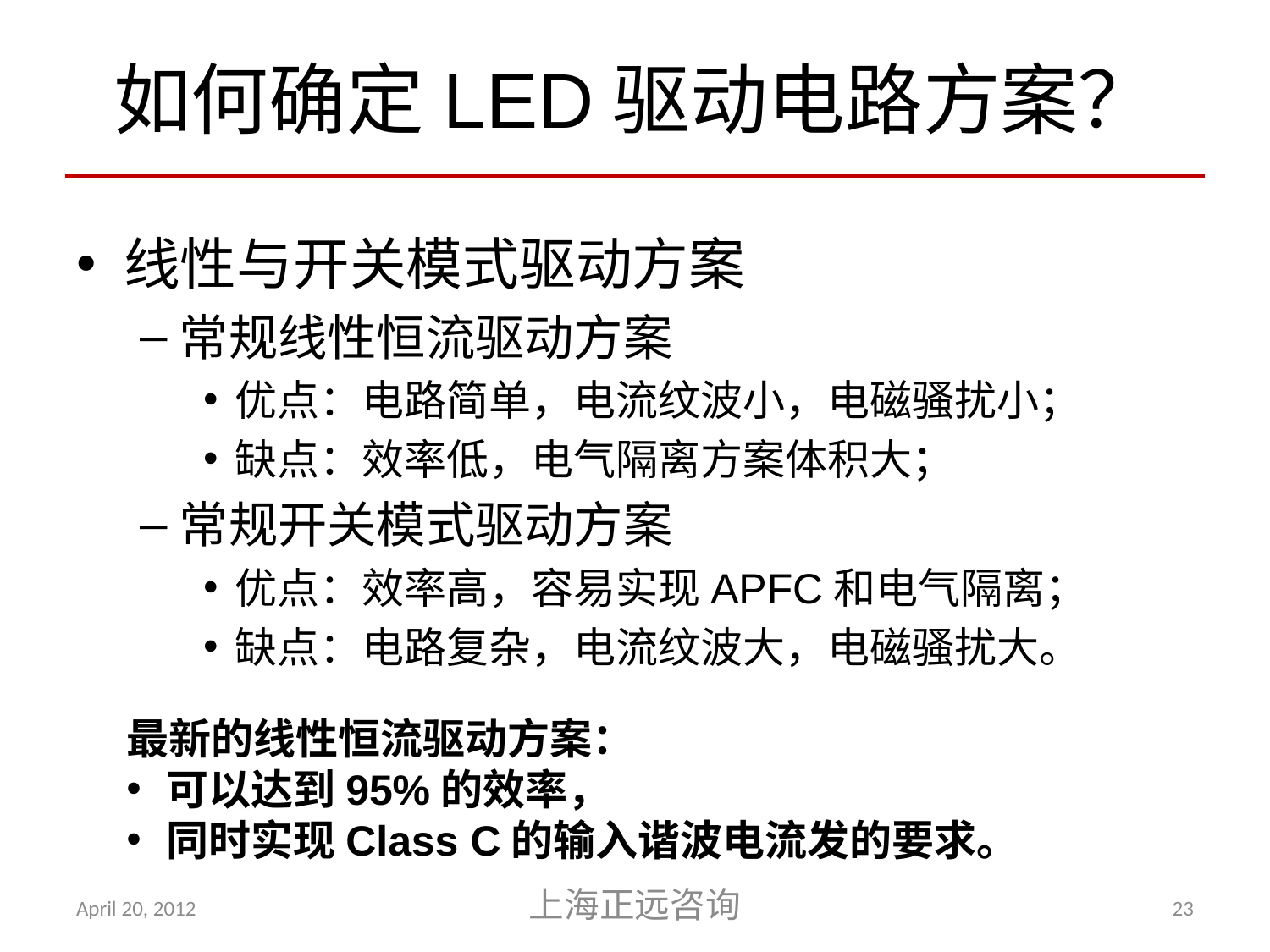

# 如何确定LED驱动电路方案？
线性与开关模式驱动方案
常规线性恒流驱动方案
优点：电路简单，电流纹波小，电磁骚扰小；
缺点：效率低，电气隔离方案体积大；
常规开关模式驱动方案
优点：效率高，容易实现APFC和电气隔离；
缺点：电路复杂，电流纹波大，电磁骚扰大。

最新的线性恒流驱动方案：
可以达到95%的效率，
同时实现Class C的输入谐波电流发的要求。
April 20, 2012
上海正远咨询
23